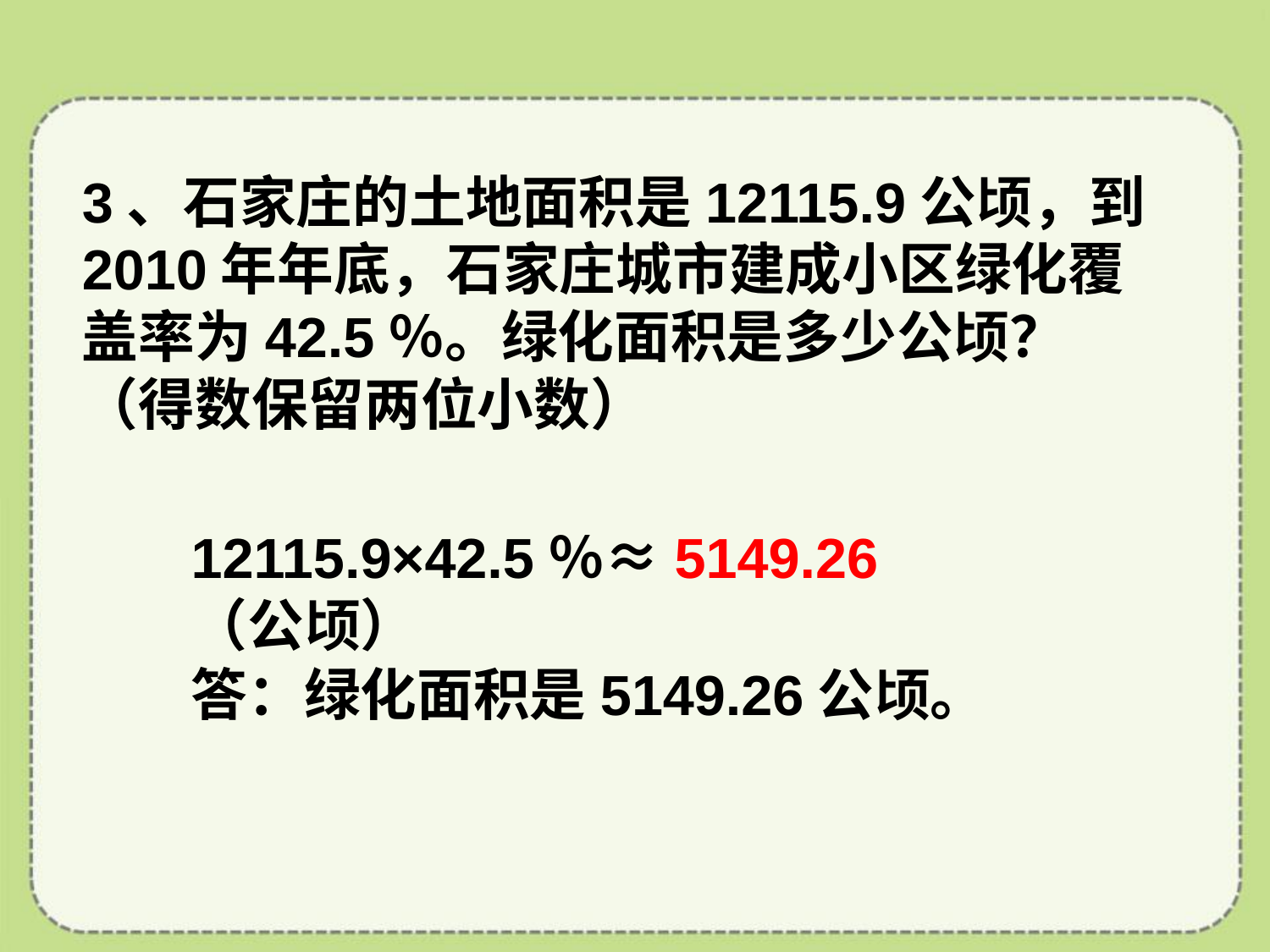

3、石家庄的土地面积是12115.9公顷，到2010年年底，石家庄城市建成小区绿化覆盖率为42.5％。绿化面积是多少公顷？（得数保留两位小数）
12115.9×42.5％≈5149.26（公顷）
答：绿化面积是5149.26公顷。